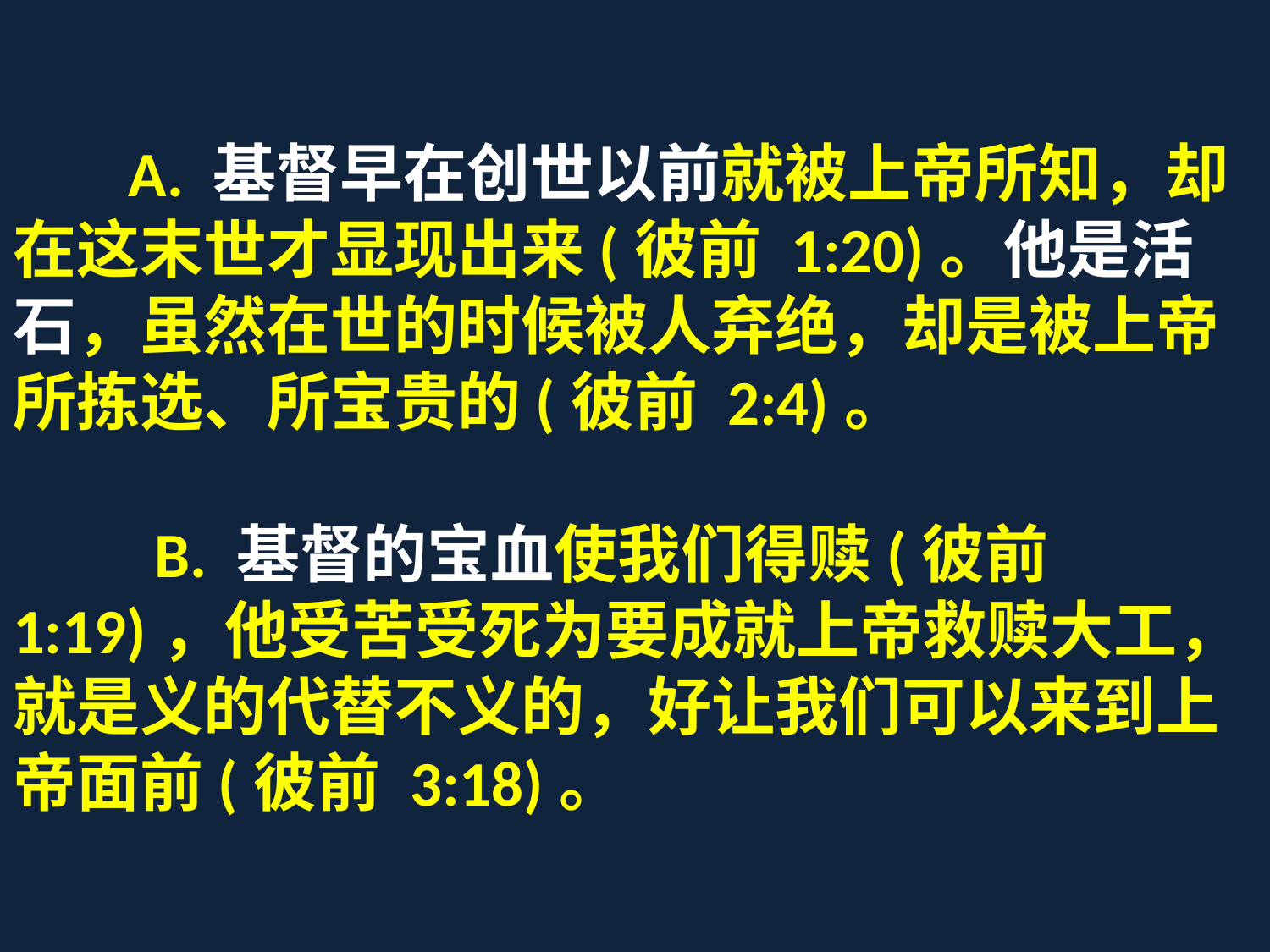

A. 基督早在创世以前就被上帝所知，却在这末世才显现出来(彼前 1:20)。他是活石，虽然在世的时候被人弃绝，却是被上帝所拣选、所宝贵的(彼前 2:4)。

　　B. 基督的宝血使我们得赎(彼前 1:19)，他受苦受死为要成就上帝救赎大工，就是义的代替不义的，好让我们可以来到上帝面前(彼前 3:18)。